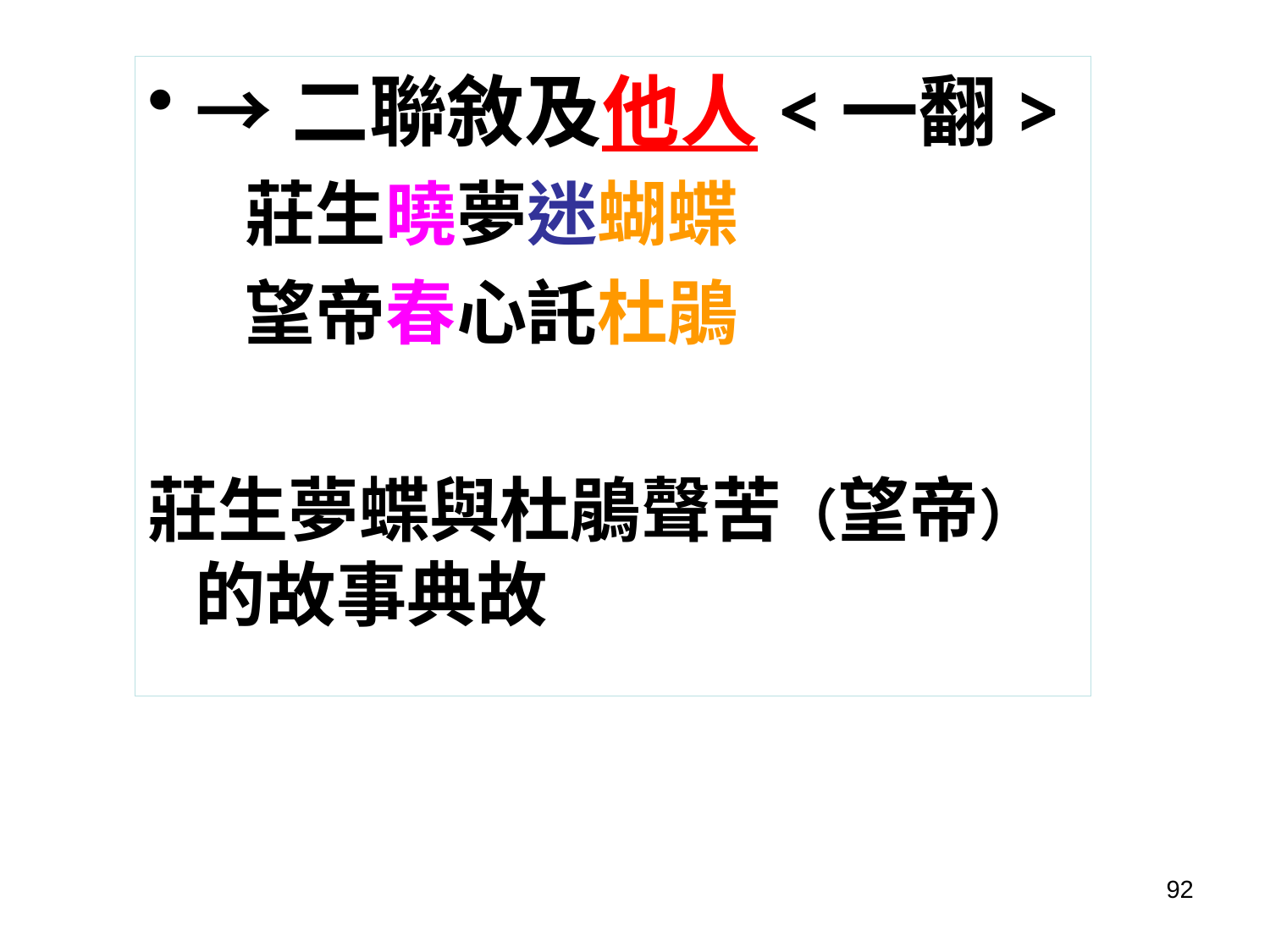

→二聯敘及他人<一翻>
     莊生曉夢迷蝴蝶
     望帝春心託杜鵑

莊生夢蝶與杜鵑聲苦（望帝）的故事典故

92